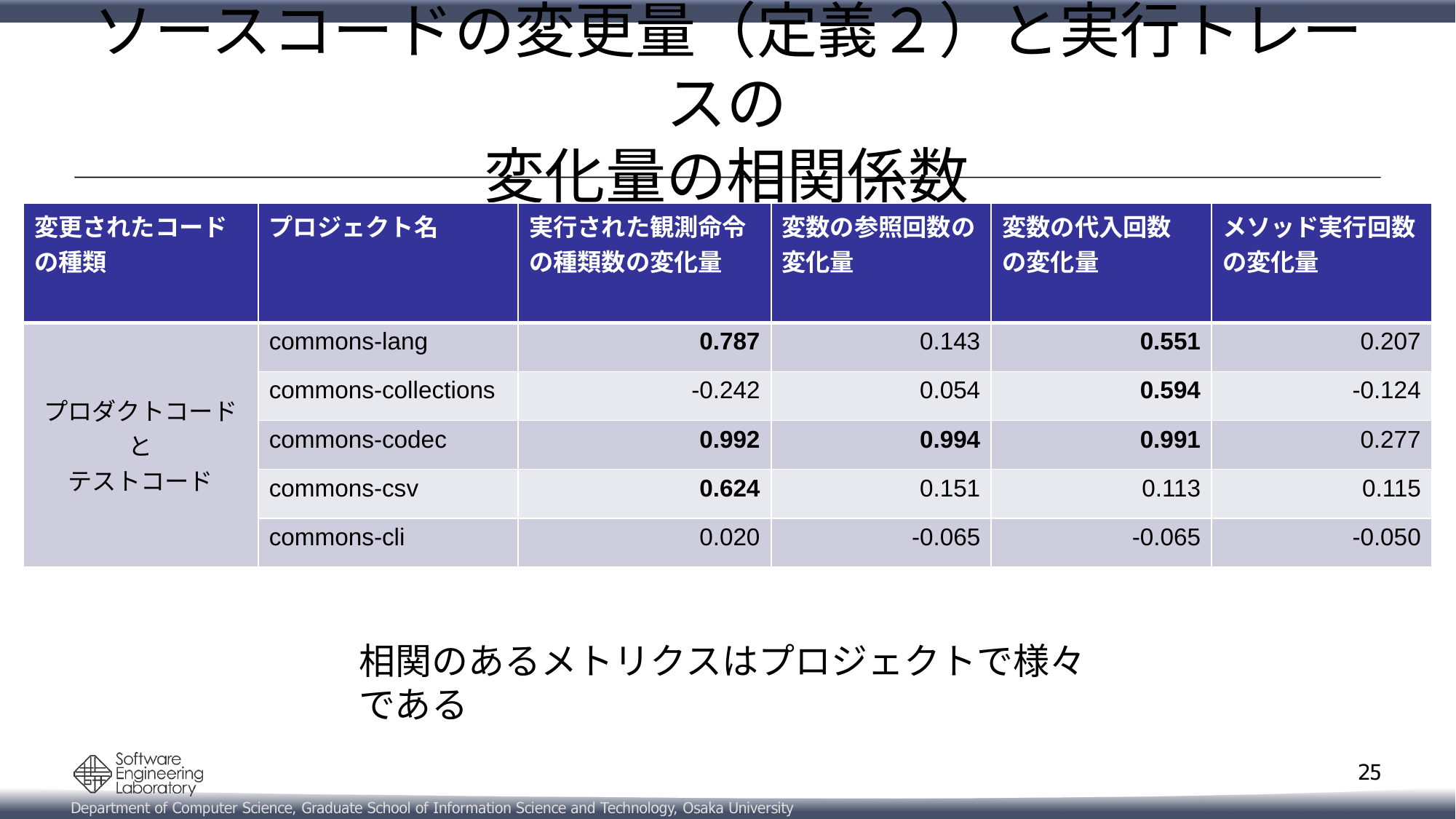

# ソースコードの変更量（定義２）と実行トレースの 変化量の相関係数
| 変更されたコードの種類 | プロジェクト名 | 実行された観測命令の種類数の変化量 | 変数の参照回数の変化量 | 変数の代入回数 の変化量 | メソッド実行回数の変化量 |
| --- | --- | --- | --- | --- | --- |
| プロダクトコードと テストコード | commons-lang | 0.787 | 0.143 | 0.551 | 0.207 |
|  | commons-collections | -0.242 | 0.054 | 0.594 | -0.124 |
|  | commons-codec | 0.992 | 0.994 | 0.991 | 0.277 |
|  | commons-csv | 0.624 | 0.151 | 0.113 | 0.115 |
|  | commons-cli | 0.020 | -0.065 | -0.065 | -0.050 |
相関のあるメトリクスはプロジェクトで様々である
25